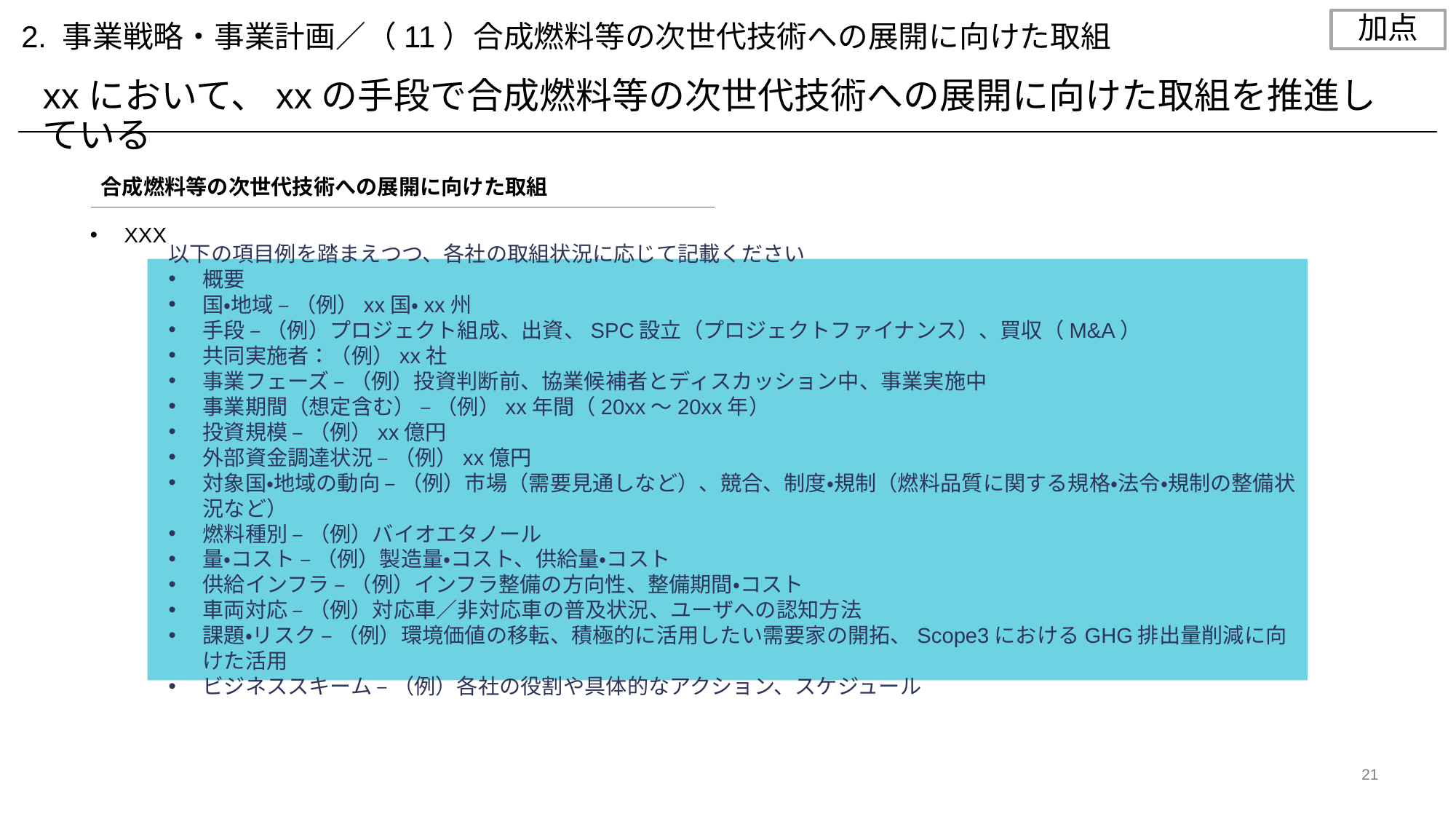

加点
2. 事業戦略・事業計画／（11）合成燃料等の次世代技術への展開に向けた取組
xxにおいて、xxの手段で合成燃料等の次世代技術への展開に向けた取組を推進している
合成燃料等の次世代技術への展開に向けた取組
XXX
以下の項目例を踏まえつつ、各社の取組状況に応じて記載ください
概要
国・地域 – （例）xx国・xx州
手段 – （例）プロジェクト組成、出資、SPC設立（プロジェクトファイナンス）、買収（M&A）
共同実施者：（例）xx社
事業フェーズ – （例）投資判断前、協業候補者とディスカッション中、事業実施中
事業期間（想定含む） – （例）xx年間（20xx～20xx年）
投資規模 – （例）xx億円
外部資金調達状況 – （例）xx億円
対象国・地域の動向 – （例）市場（需要見通しなど）、競合、制度・規制（燃料品質に関する規格・法令・規制の整備状況など）
燃料種別 – （例）バイオエタノール
量・コスト – （例）製造量・コスト、供給量・コスト
供給インフラ – （例）インフラ整備の方向性、整備期間・コスト
車両対応 – （例）対応車／非対応車の普及状況、ユーザへの認知方法
課題・リスク – （例）環境価値の移転、積極的に活用したい需要家の開拓、Scope3におけるGHG排出量削減に向けた活用
ビジネススキーム – （例）各社の役割や具体的なアクション、スケジュール